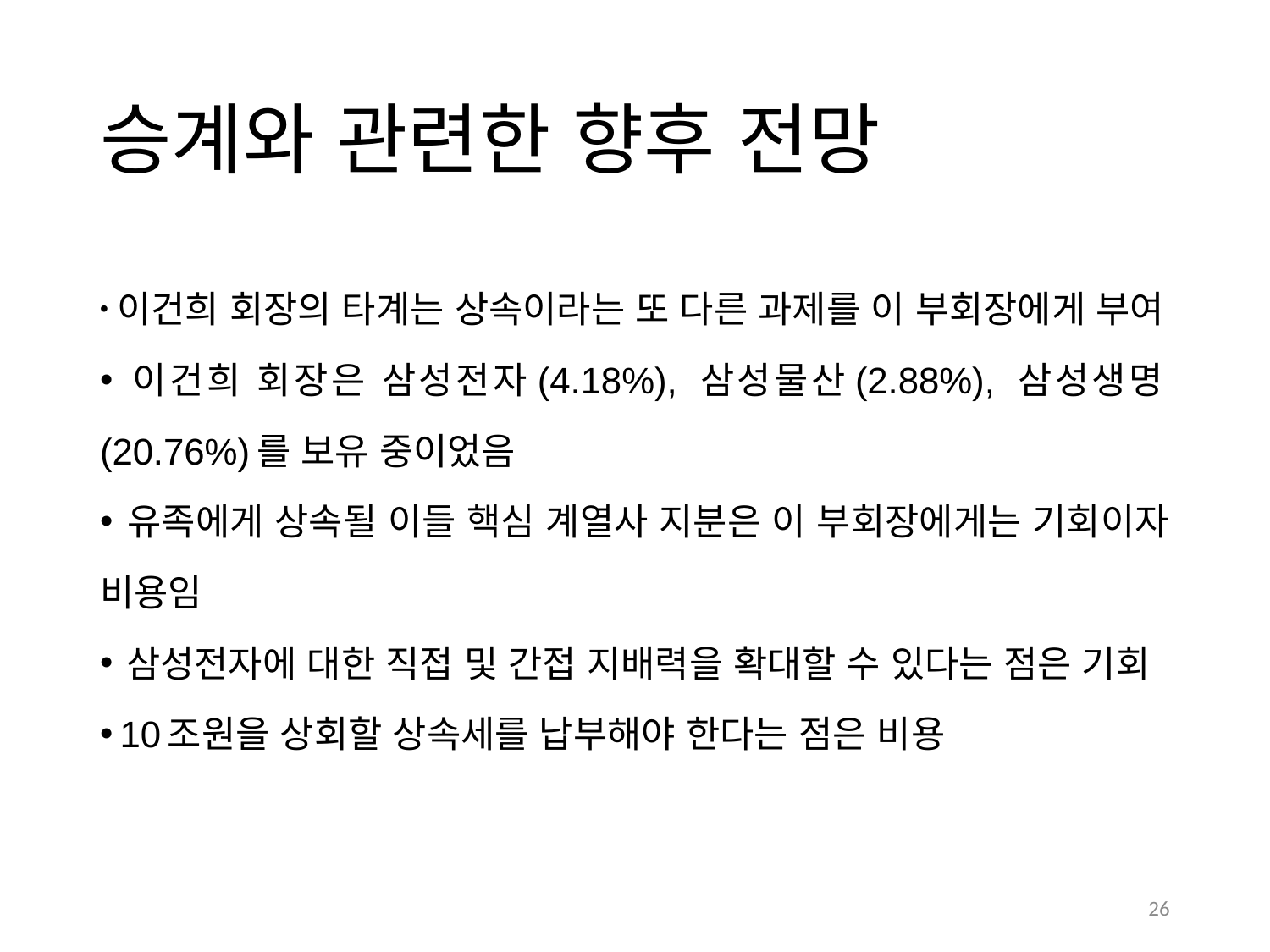

# 승계와 관련한 향후 전망
 이건희 회장의 타계는 상속이라는 또 다른 과제를 이 부회장에게 부여
 이건희 회장은 삼성전자(4.18%), 삼성물산(2.88%), 삼성생명(20.76%)를 보유 중이었음
 유족에게 상속될 이들 핵심 계열사 지분은 이 부회장에게는 기회이자 비용임
 삼성전자에 대한 직접 및 간접 지배력을 확대할 수 있다는 점은 기회
 10조원을 상회할 상속세를 납부해야 한다는 점은 비용

26